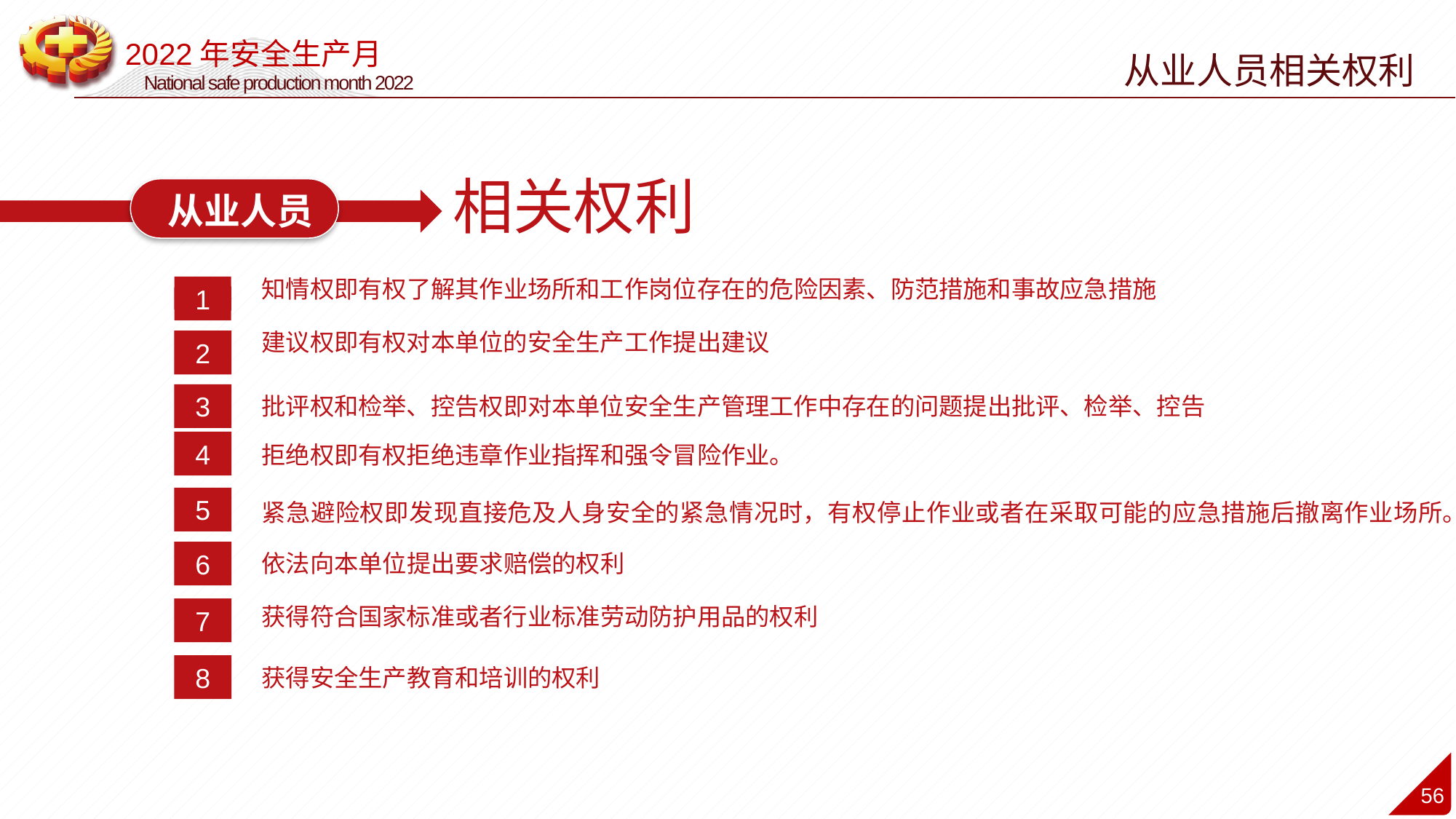

从业人员相关权利
相关权利
从业人员

1
知情权即有权了解其作业场所和工作岗位存在的危险因素、防范措施和事故应急措施
2
建议权即有权对本单位的安全生产工作提出建议
批评权和检举、控告权即对本单位安全生产管理工作中存在的问题提出批评、检举、控告
3
4
拒绝权即有权拒绝违章作业指挥和强令冒险作业。
5
紧急避险权即发现直接危及人身安全的紧急情况时，有权停止作业或者在采取可能的应急措施后撤离作业场所。
6
依法向本单位提出要求赔偿的权利
7
获得符合国家标准或者行业标准劳动防护用品的权利
8
获得安全生产教育和培训的权利